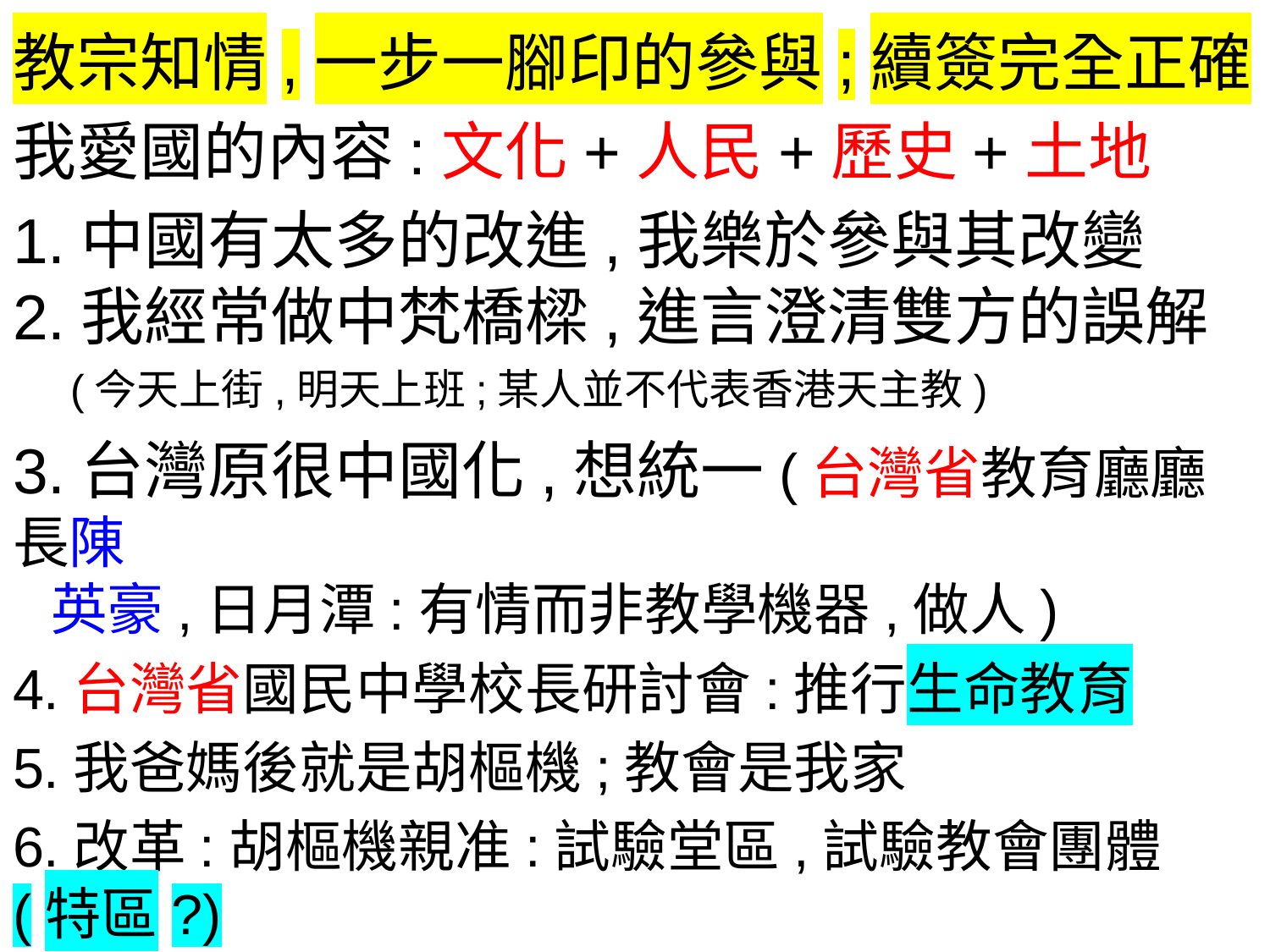

教宗知情,一步一腳印的參與;續簽完全正確
我愛國的內容:文化+人民+歷史+土地
1.中國有太多的改進,我樂於參與其改變
2.我經常做中梵橋樑,進言澄清雙方的誤解
   (今天上街,明天上班;某人並不代表香港天主教)
3.台灣原很中國化,想統一(台灣省教育廳廳長陳
   英豪,日月潭:有情而非教學機器,做人)
4.台灣省國民中學校長研討會:推行生命教育
5.我爸媽後就是胡樞機;教會是我家
6.改革:胡樞機親准:試驗堂區,試驗教會團體(特區?)
7.愛中國者多:陳,康,周,鄭等;港內外的許多傳教士